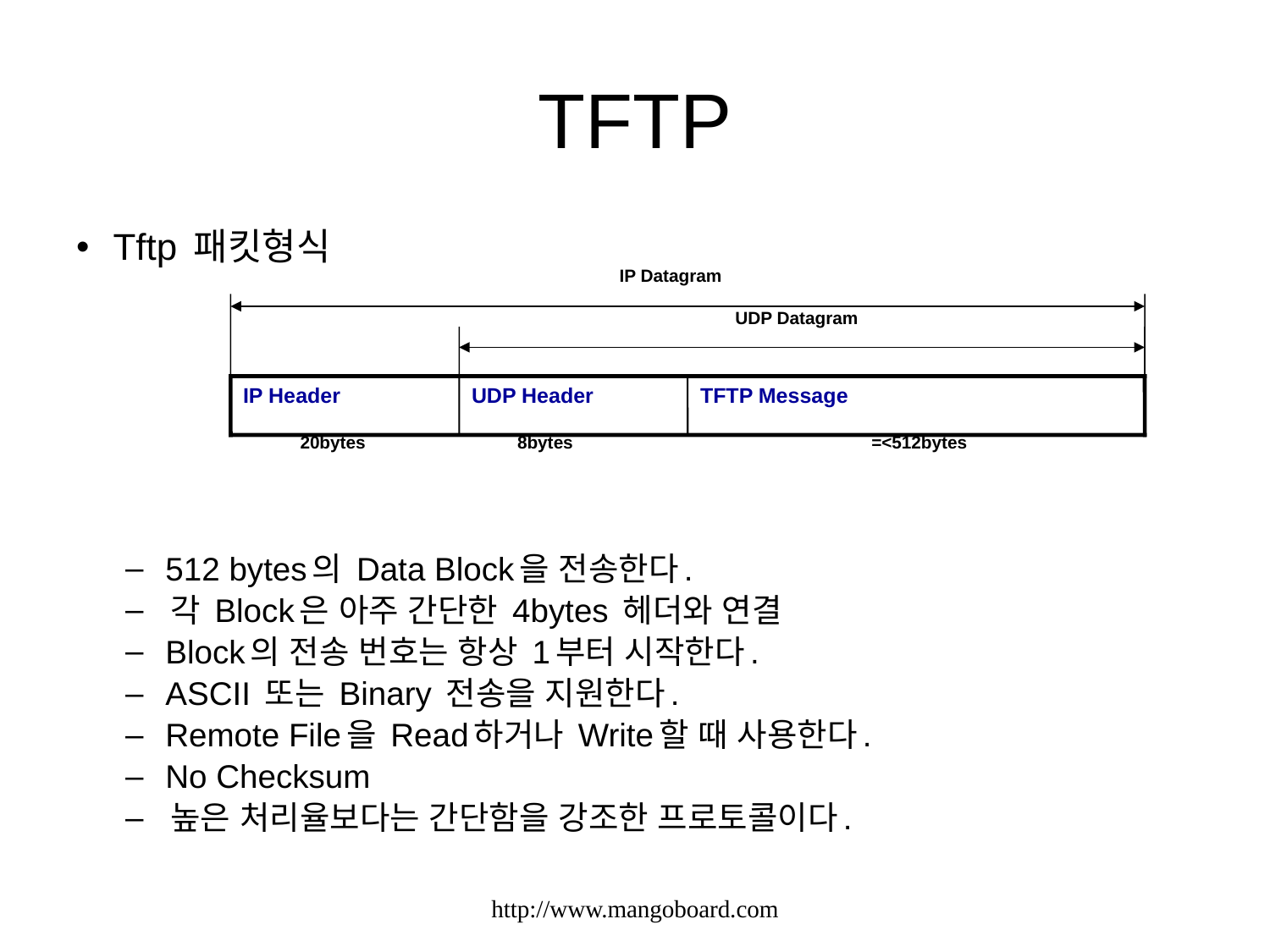

# TFTP
Tftp 패킷형식

 512 bytes의 Data Block을 전송한다.
 각 Block은 아주 간단한 4bytes 헤더와 연결
 Block의 전송 번호는 항상 1부터 시작한다.
 ASCII 또는 Binary 전송을 지원한다.
 Remote File을 Read하거나 Write할 때 사용한다.
 No Checksum
 높은 처리율보다는 간단함을 강조한 프로토콜이다.

IP Datagram

UDP Datagram

IP Header

UDP Header

TFTP Message

20bytes
8bytes
=<512bytes

http://www.mangoboard.com